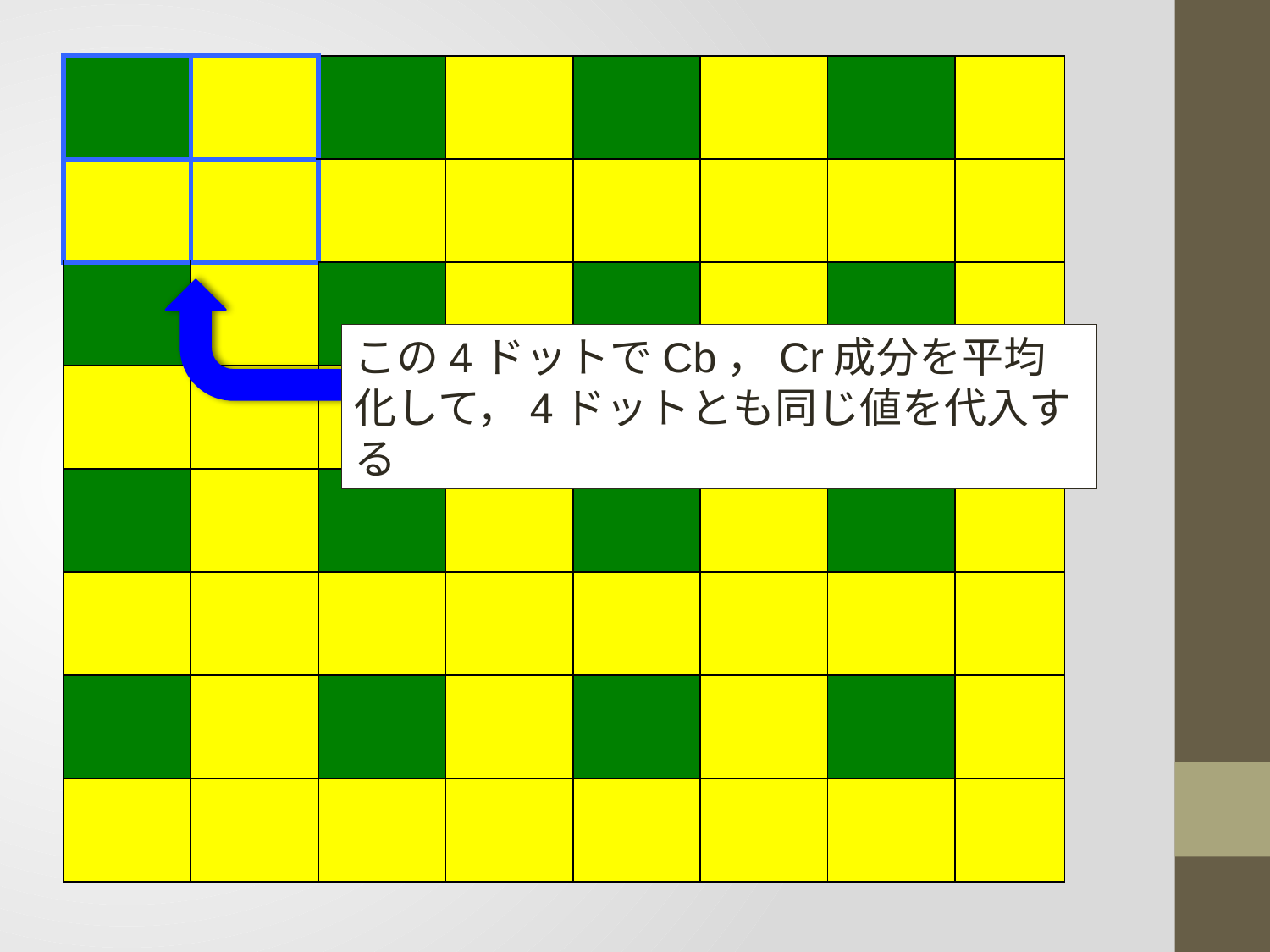

|  |  |  |  |  |  |  |  |
| --- | --- | --- | --- | --- | --- | --- | --- |
|  |  |  |  |  |  |  |  |
|  |  |  |  |  |  |  |  |
|  |  |  |  |  |  |  |  |
|  |  |  |  |  |  |  |  |
|  |  |  |  |  |  |  |  |
|  |  |  |  |  |  |  |  |
|  |  |  |  |  |  |  |  |

この4ドットでCb，Cr成分を平均化して，4ドットとも同じ値を代入する